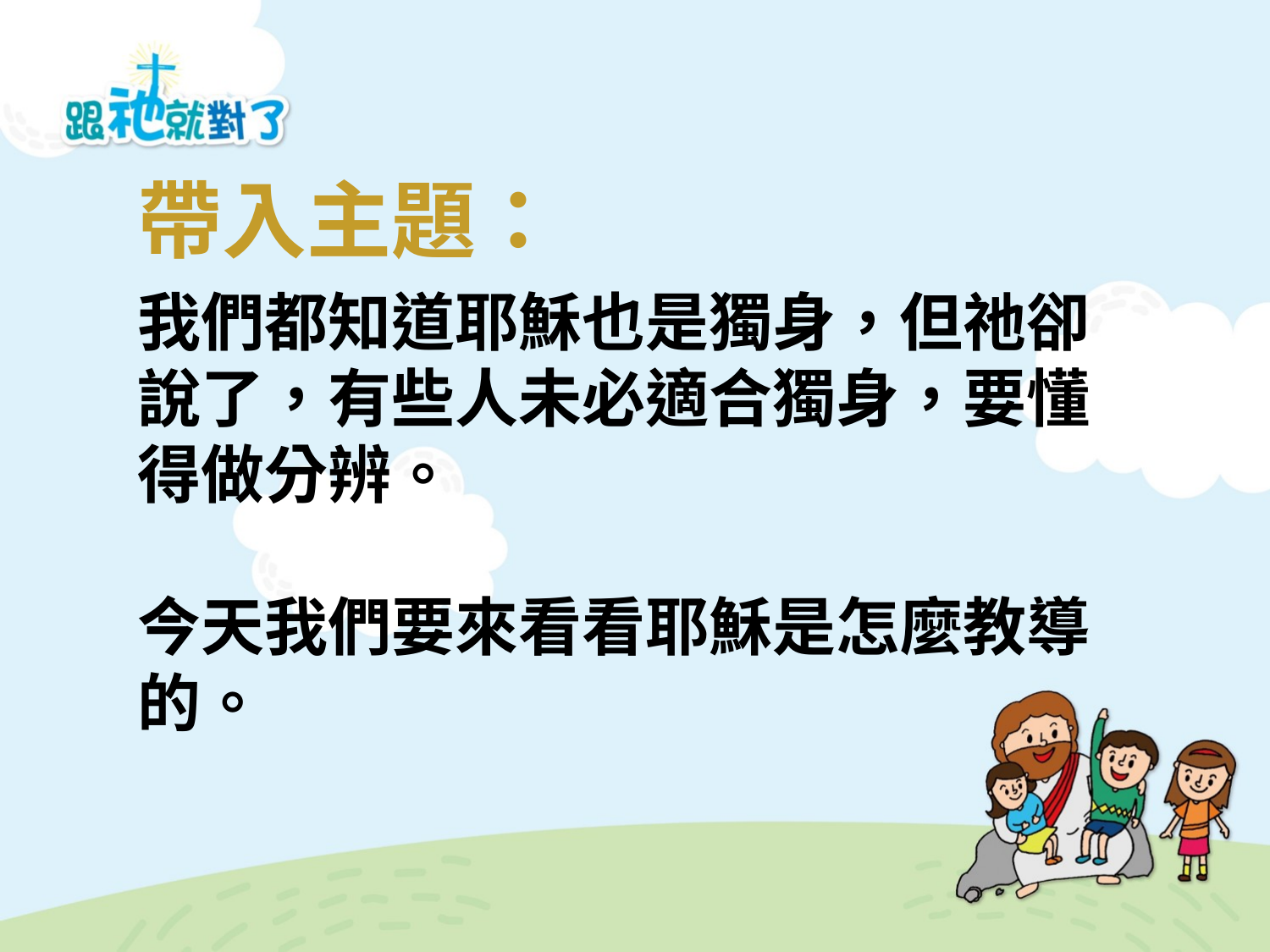

帶入主題：
我們都知道耶穌也是獨身，但祂卻說了，有些人未必適合獨身，要懂得做分辨。

今天我們要來看看耶穌是怎麼教導的。